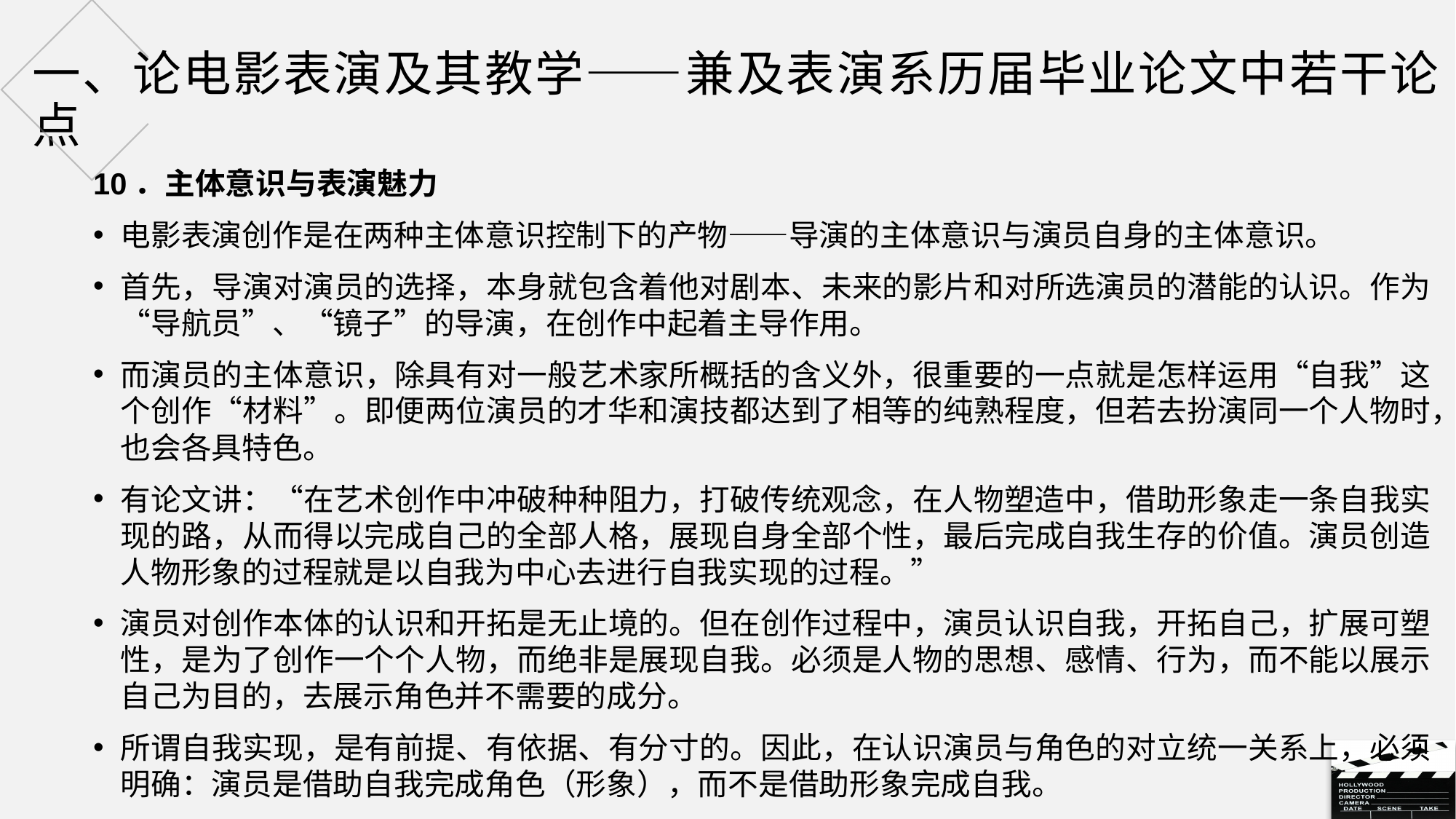

# 一、论电影表演及其教学——兼及表演系历届毕业论文中若干论点
10．主体意识与表演魅力
电影表演创作是在两种主体意识控制下的产物——导演的主体意识与演员自身的主体意识。
首先，导演对演员的选择，本身就包含着他对剧本、未来的影片和对所选演员的潜能的认识。作为“导航员”、“镜子”的导演，在创作中起着主导作用。
而演员的主体意识，除具有对一般艺术家所概括的含义外，很重要的一点就是怎样运用“自我”这个创作“材料”。即便两位演员的才华和演技都达到了相等的纯熟程度，但若去扮演同一个人物时，也会各具特色。
有论文讲：“在艺术创作中冲破种种阻力，打破传统观念，在人物塑造中，借助形象走一条自我实现的路，从而得以完成自己的全部人格，展现自身全部个性，最后完成自我生存的价值。演员创造人物形象的过程就是以自我为中心去进行自我实现的过程。”
演员对创作本体的认识和开拓是无止境的。但在创作过程中，演员认识自我，开拓自己，扩展可塑性，是为了创作一个个人物，而绝非是展现自我。必须是人物的思想、感情、行为，而不能以展示自己为目的，去展示角色并不需要的成分。
所谓自我实现，是有前提、有依据、有分寸的。因此，在认识演员与角色的对立统一关系上，必须明确：演员是借助自我完成角色（形象），而不是借助形象完成自我。